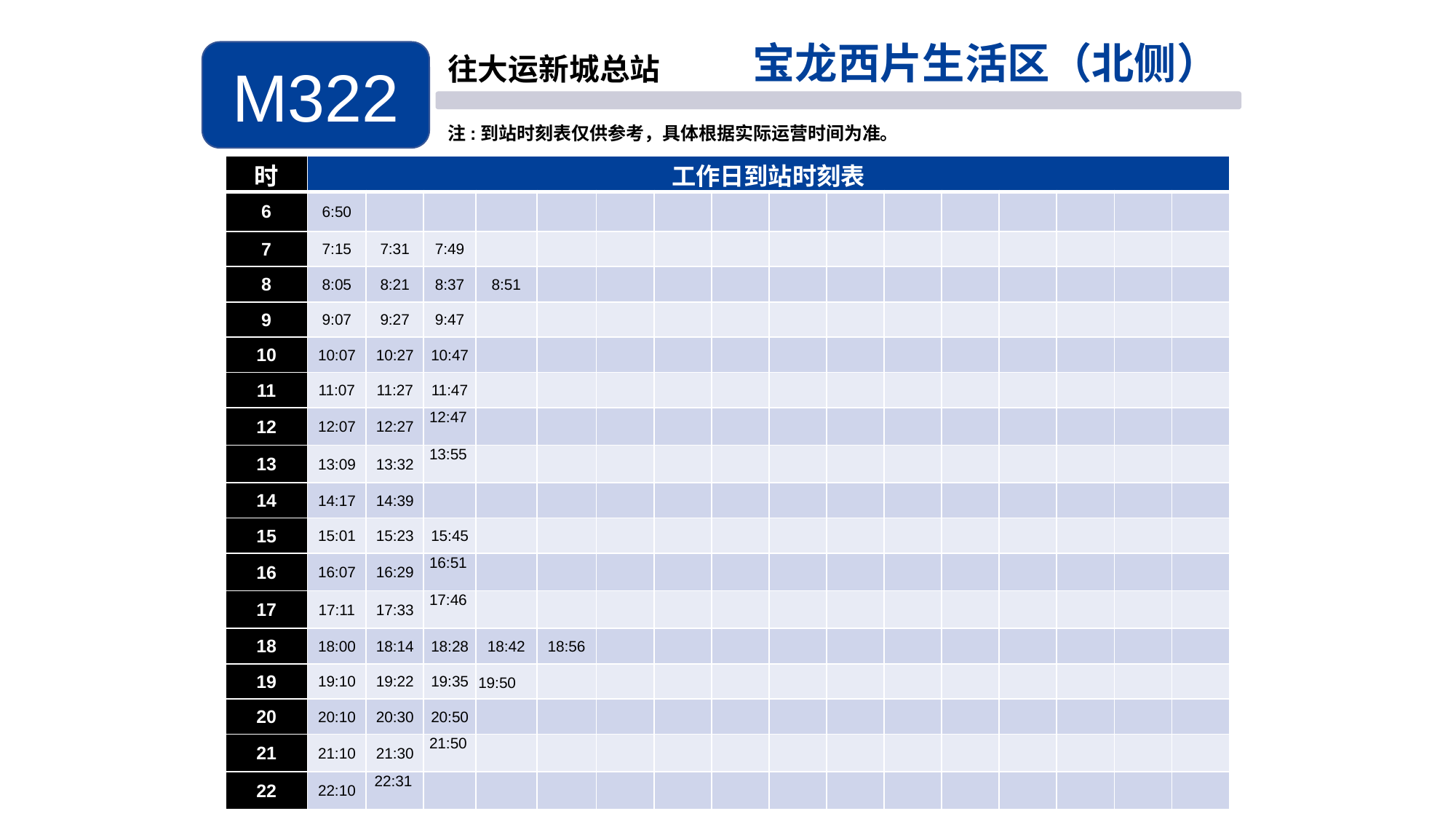

宝龙西片生活区（北侧）
M322
往大运新城总站

注:到站时刻表仅供参考，具体根据实际运营时间为准。
| 时 | 工作日到站时刻表 |  |  |  |  |  |  |  |  |  |  |  |  |  |  |  |
| --- | --- | --- | --- | --- | --- | --- | --- | --- | --- | --- | --- | --- | --- | --- | --- | --- |
| 6 | 6:50 |  |  |  |  |  |  |  |  |  |  |  |  |  |  |  |
| 7 | 7:15 | 7:31 | 7:49 |  |  |  |  |  |  |  |  |  |  |  |  |  |
| 8 | 8:05 | 8:21 | 8:37 | 8:51 |  |  |  |  |  |  |  |  |  |  |  |  |
| 9 | 9:07 | 9:27 | 9:47 |  |  |  |  |  |  |  |  |  |  |  |  |  |
| 10 | 10:07 | 10:27 | 10:47 |  |  |  |  |  |  |  |  |  |  |  |  |  |
| 11 | 11:07 | 11:27 | 11:47 |  |  |  |  |  |  |  |  |  |  |  |  |  |
| 12 | 12:07 | 12:27 | 12:47 |  |  |  |  |  |  |  |  |  |  |  |  |  |
| 13 | 13:09 | 13:32 | 13:55 |  |  |  |  |  |  |  |  |  |  |  |  |  |
| 14 | 14:17 | 14:39 |  |  |  |  |  |  |  |  |  |  |  |  |  |  |
| 15 | 15:01 | 15:23 | 15:45 |  |  |  |  |  |  |  |  |  |  |  |  |  |
| 16 | 16:07 | 16:29 | 16:51 |  |  |  |  |  |  |  |  |  |  |  |  |  |
| 17 | 17:11 | 17:33 | 17:46 |  |  |  |  |  |  |  |  |  |  |  |  |  |
| 18 | 18:00 | 18:14 | 18:28 | 18:42 | 18:56 |  |  |  |  |  |  |  |  |  |  |  |
| 19 | 19:10 | 19:22 | 19:35 | 19:50 |  |  |  |  |  |  |  |  |  |  |  |  |
| 20 | 20:10 | 20:30 | 20:50 |  |  |  |  |  |  |  |  |  |  |  |  |  |
| 21 | 21:10 | 21:30 | 21:50 |  |  |  |  |  |  |  |  |  |  |  |  |  |
| 22 | 22:10 | 22:31 |  |  |  |  |  |  |  |  |  |  |  |  |  |  |